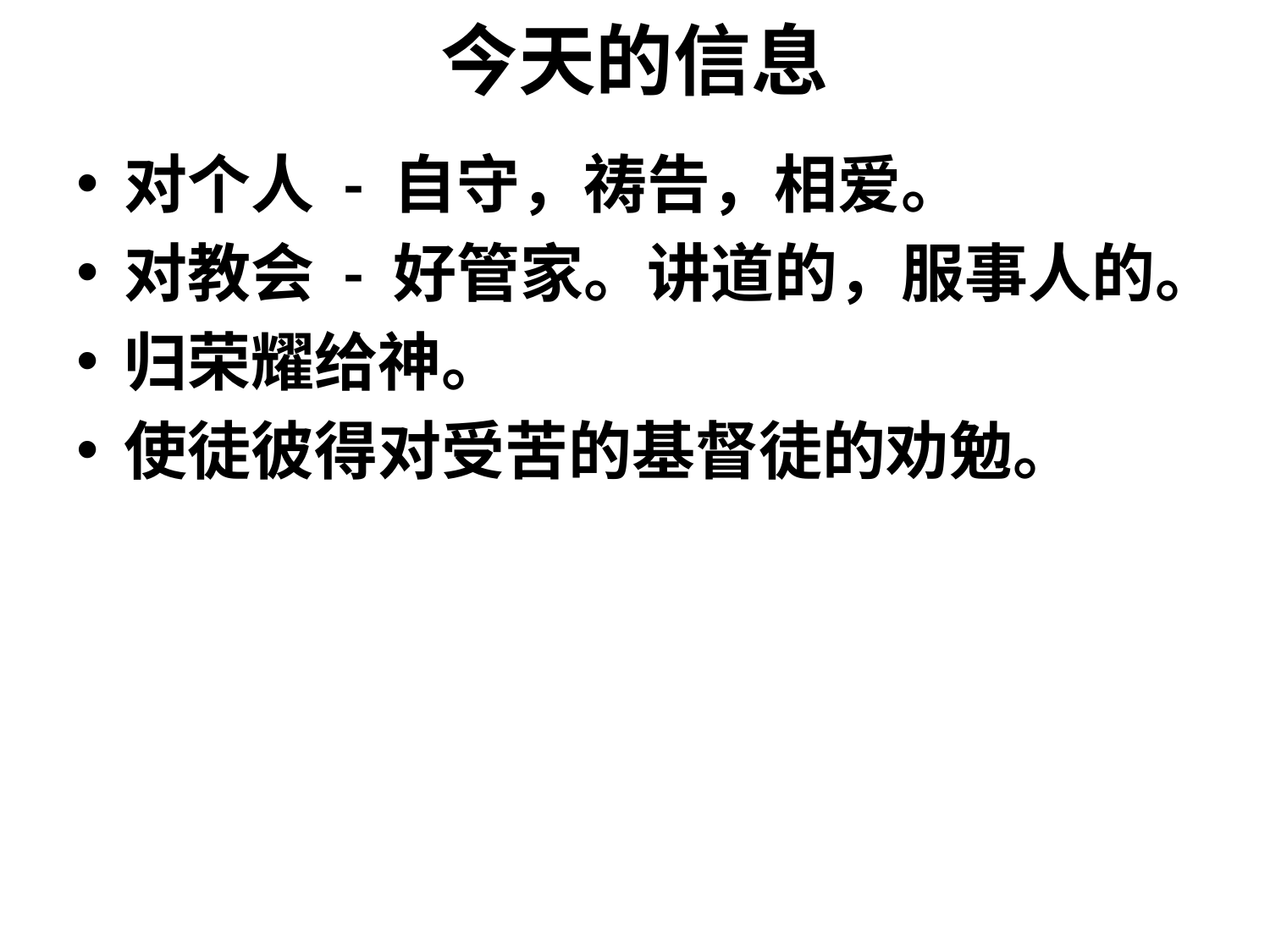

# 今天的信息
对个人 - 自守，祷告，相爱。
对教会 - 好管家。讲道的，服事人的。
归荣耀给神。
使徒彼得对受苦的基督徒的劝勉。